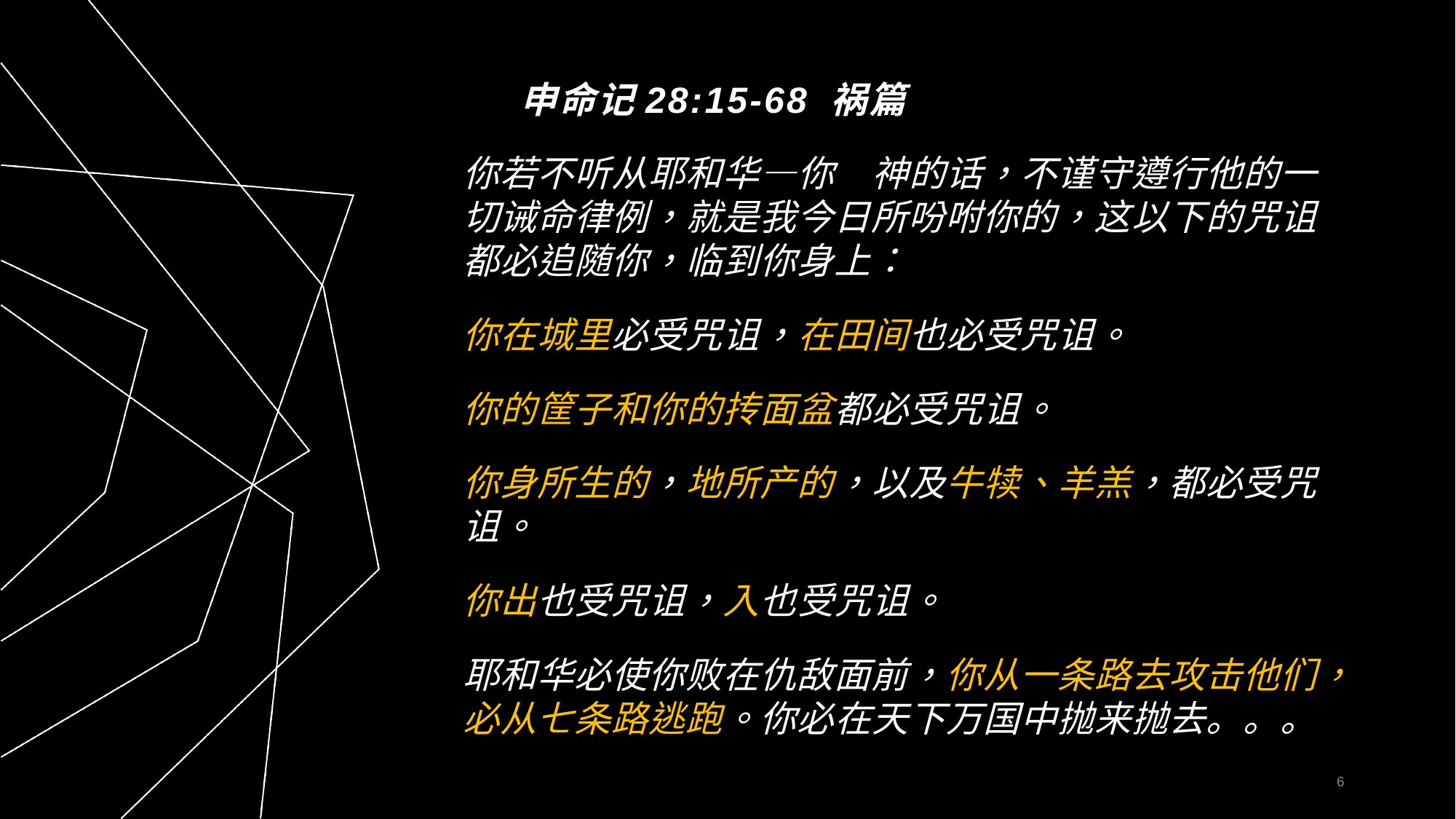

# 申命记28:15-68 祸篇
你若不听从耶和华―你　神的话，不谨守遵行他的一切诫命律例，就是我今日所吩咐你的，这以下的咒诅都必追随你，临到你身上：
你在城里必受咒诅，在田间也必受咒诅。
你的筐子和你的抟面盆都必受咒诅。
你身所生的，地所产的，以及牛犊、羊羔，都必受咒诅。
你出也受咒诅，入也受咒诅。
耶和华必使你败在仇敌面前，你从一条路去攻击他们，必从七条路逃跑。你必在天下万国中抛来抛去。。。
6